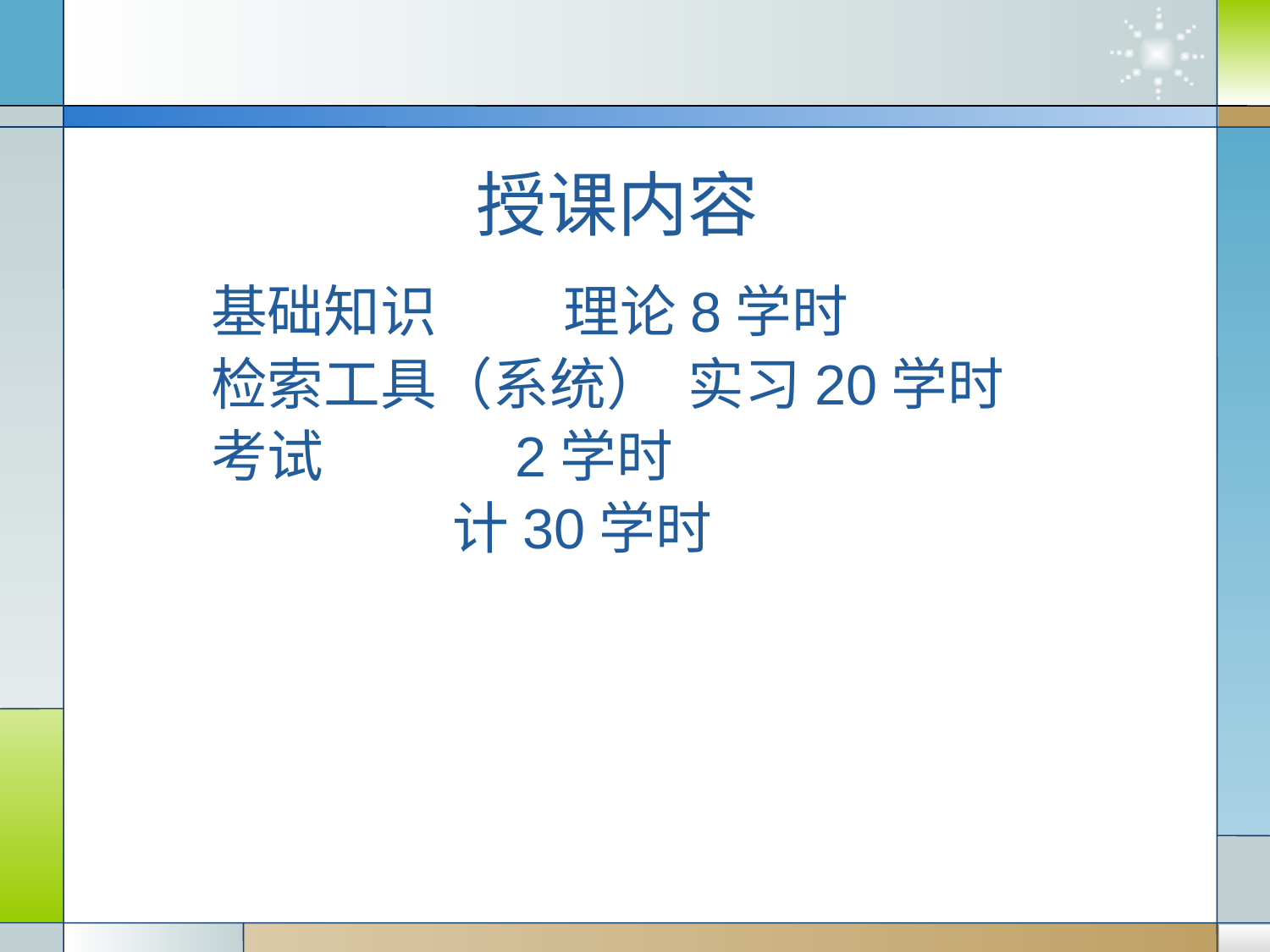

授课内容
基础知识          理论8学时
检索工具（系统）  实习20学时
考试              2学时
                  计30学时